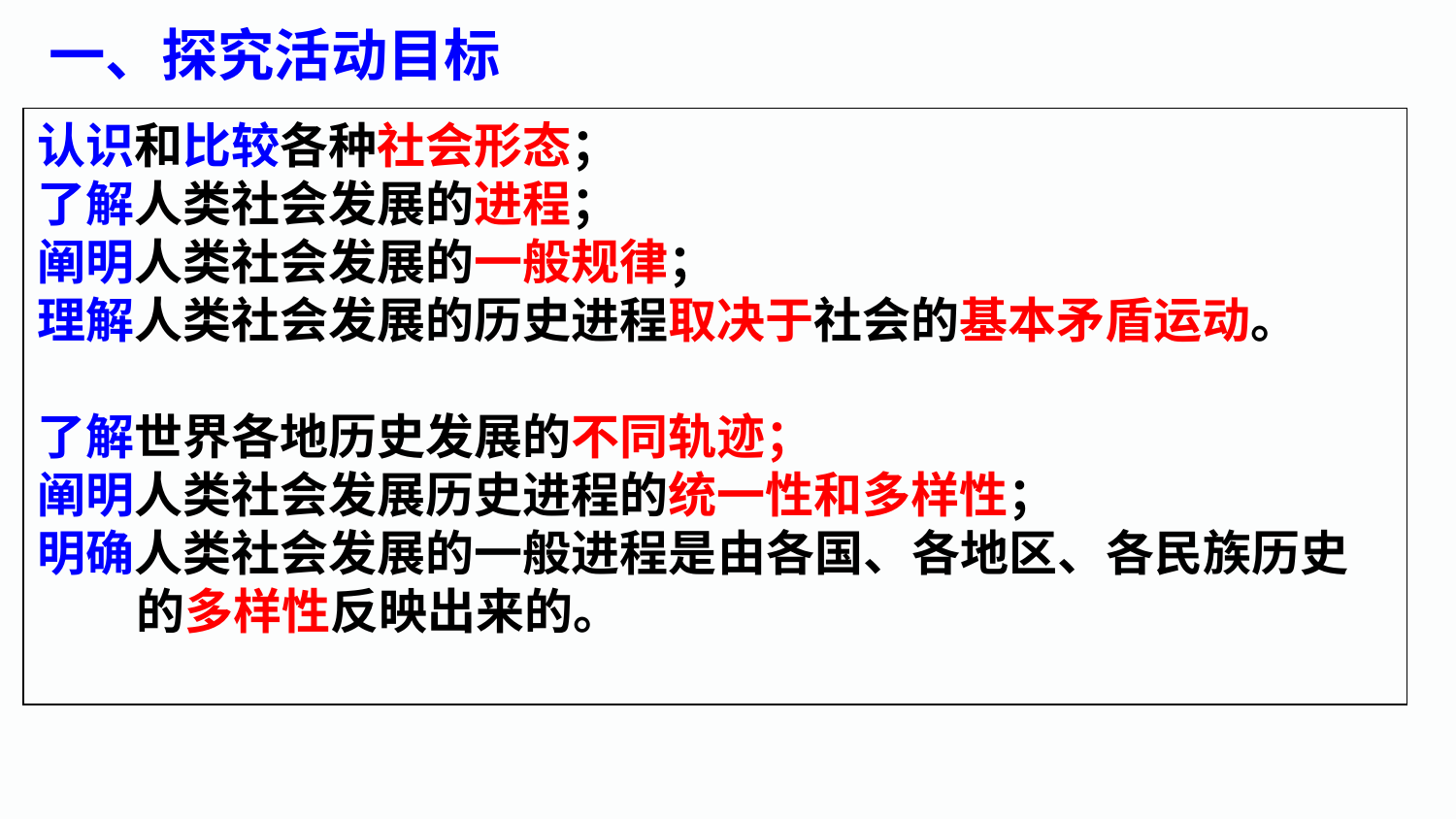

一、探究活动目标
认识和比较各种社会形态；
了解人类社会发展的进程；
阐明人类社会发展的一般规律；
理解人类社会发展的历史进程取决于社会的基本矛盾运动。

了解世界各地历史发展的不同轨迹；
阐明人类社会发展历史进程的统一性和多样性；
明确人类社会发展的一般进程是由各国、各地区、各民族历史
        的多样性反映出来的。